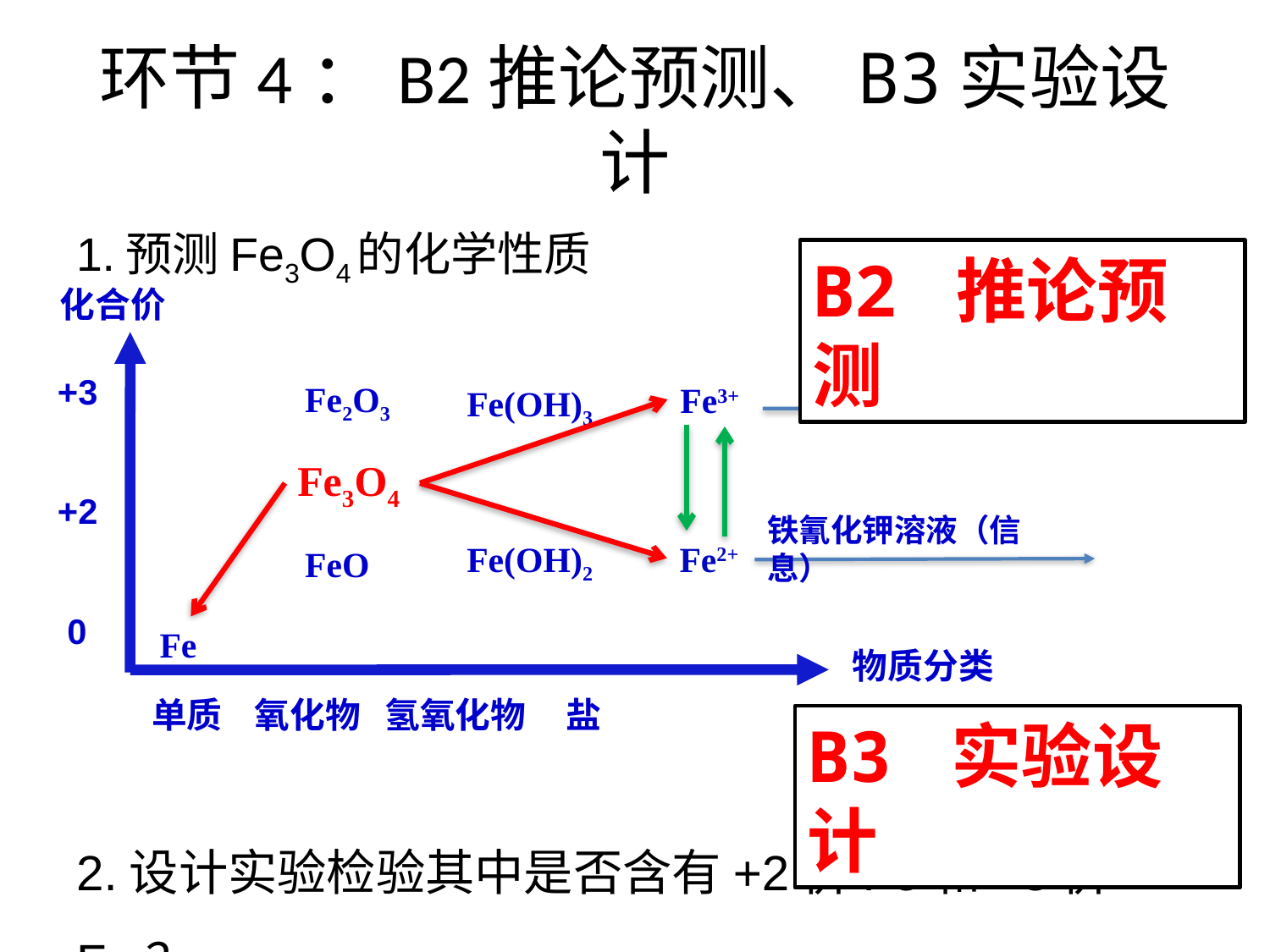

# 环节4：B2推论预测、B3实验设计
1.预测Fe3O4的化学性质
B2 推论预测
化合价

+3

+2

 0
Fe2O3
Fe3+
Fe2+
Fe(OH)3
Fe(OH)2
FeO
Fe
物质分类

单质    氧化物   氢氧化物     盐

KSCN溶液

Fe3O4
铁氰化钾溶液（信息）

B3 实验设计
2.设计实验检验其中是否含有+2价Fe和+3价Fe？